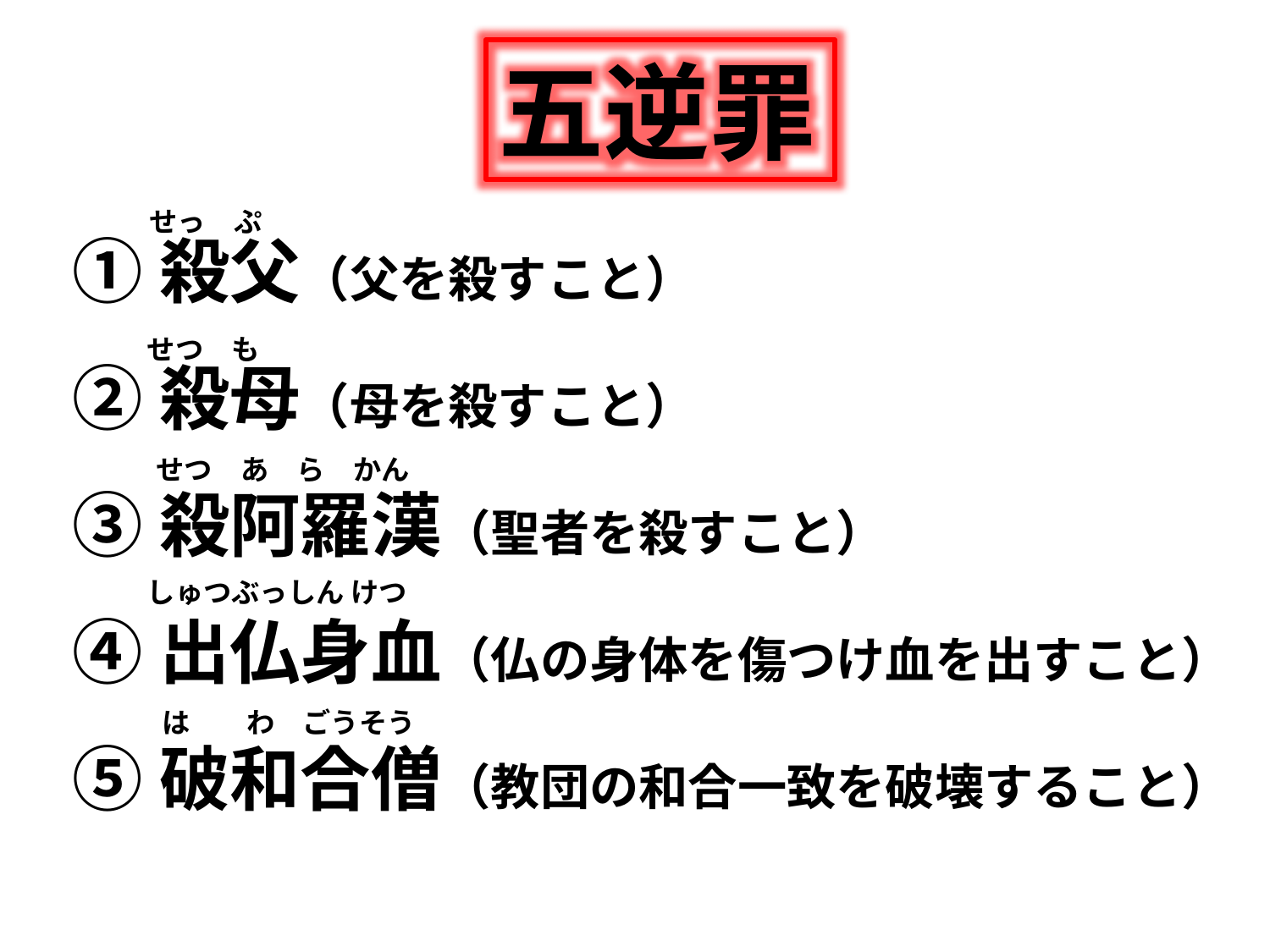

五逆罪
せっ　ぷ
①殺父（父を殺すこと）
②殺母（母を殺すこと）
③殺阿羅漢（聖者を殺すこと）
④出仏身血（仏の身体を傷つけ血を出すこと）
⑤破和合僧（教団の和合一致を破壊すること）
せつ　も
せつ　あ　ら　かん
しゅつぶっしん けつ
は　　わ　ごうそう